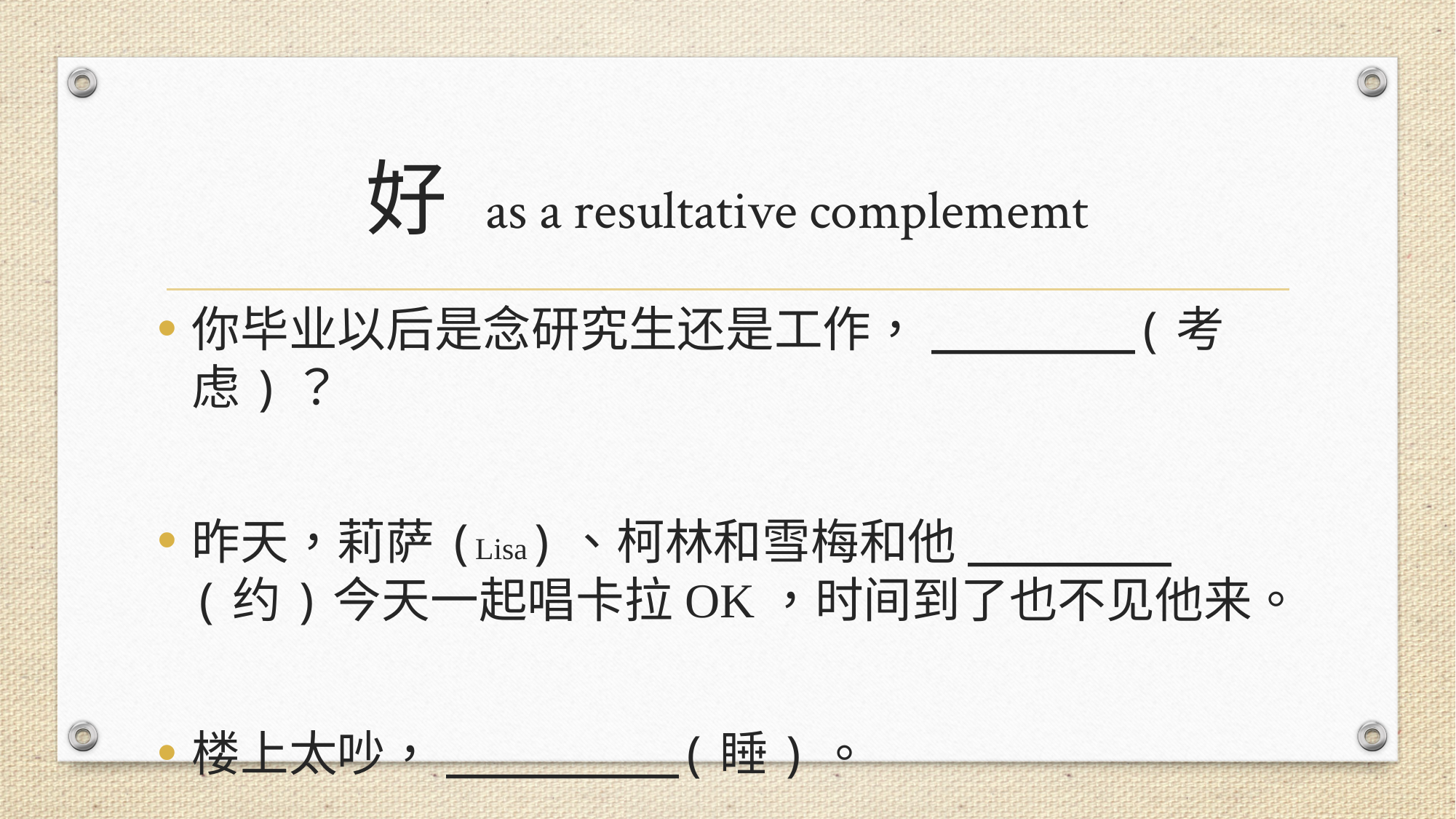

# 好 as a resultative complememt
你毕业以后是念研究生还是工作，_______(考虑)？

昨天，莉萨(Lisa)、柯林和雪梅和他_______(约)今天一起唱卡拉OK，时间到了也不见他来。

楼上太吵，________(睡)。